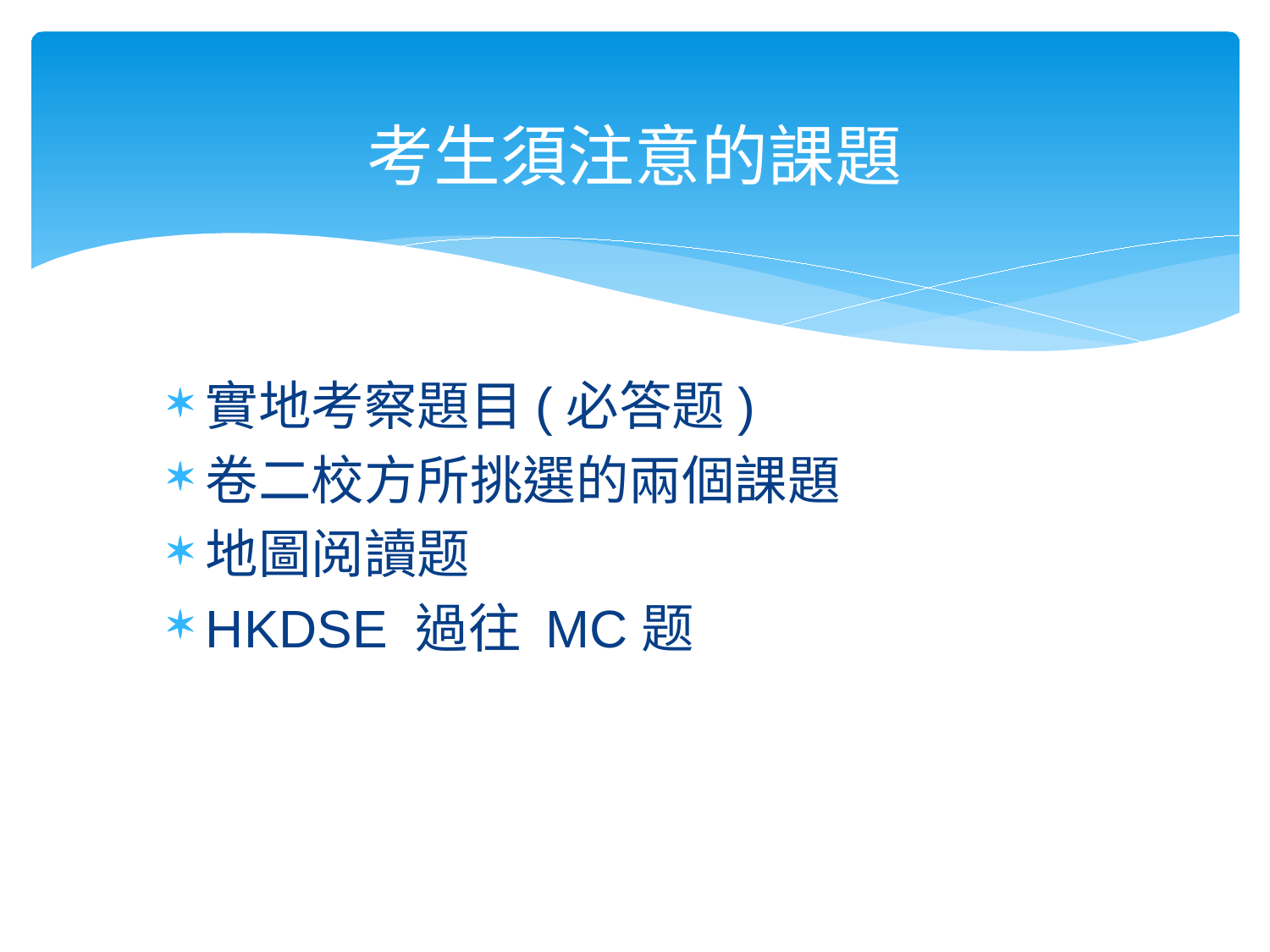

# 考生須注意的課題
實地考察題目(必答题)
卷二校方所挑選的兩個課題
地圖阅讀题
HKDSE 過往 MC题